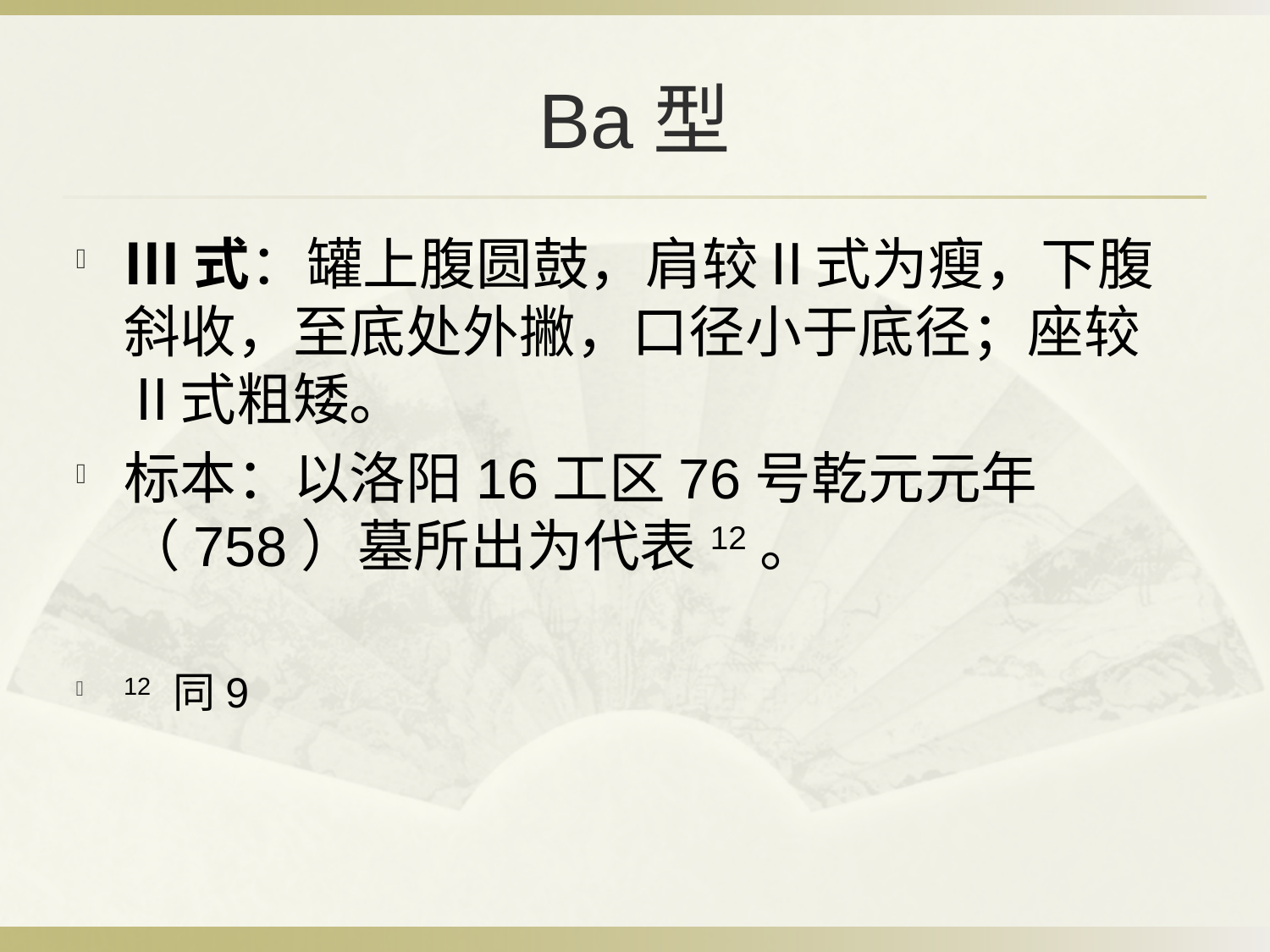

# Ba型
Ⅲ式：罐上腹圆鼓，肩较Ⅱ式为瘦，下腹斜收，至底处外撇，口径小于底径；座较Ⅱ式粗矮。
标本：以洛阳16工区76号乾元元年（758）墓所出为代表12。

12 同9